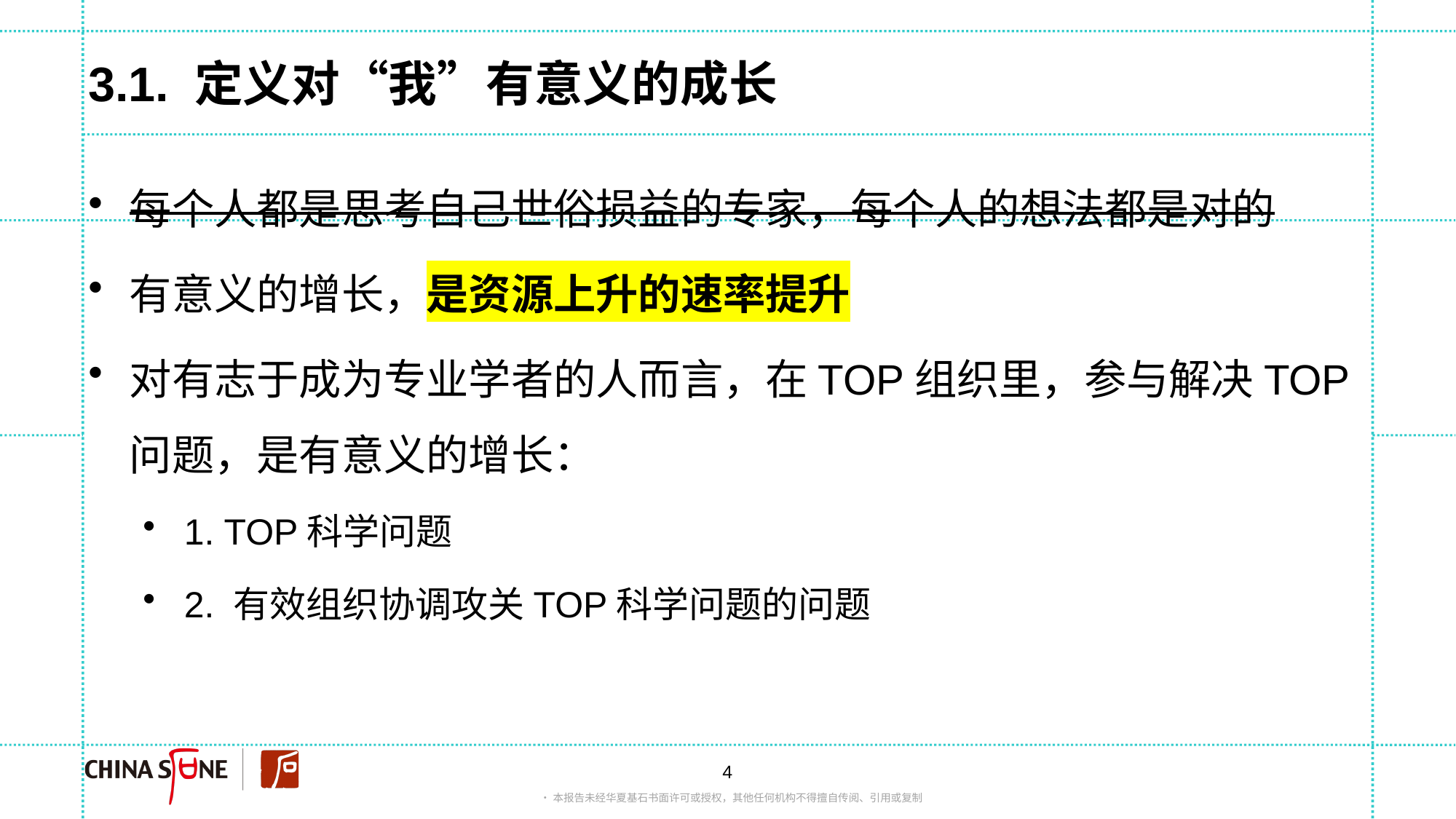

# 3.1. 定义对“我”有意义的成长
每个人都是思考自己世俗损益的专家，每个人的想法都是对的
有意义的增长，是资源上升的速率提升
对有志于成为专业学者的人而言，在TOP组织里，参与解决TOP问题，是有意义的增长：
1. TOP科学问题
2. 有效组织协调攻关TOP科学问题的问题